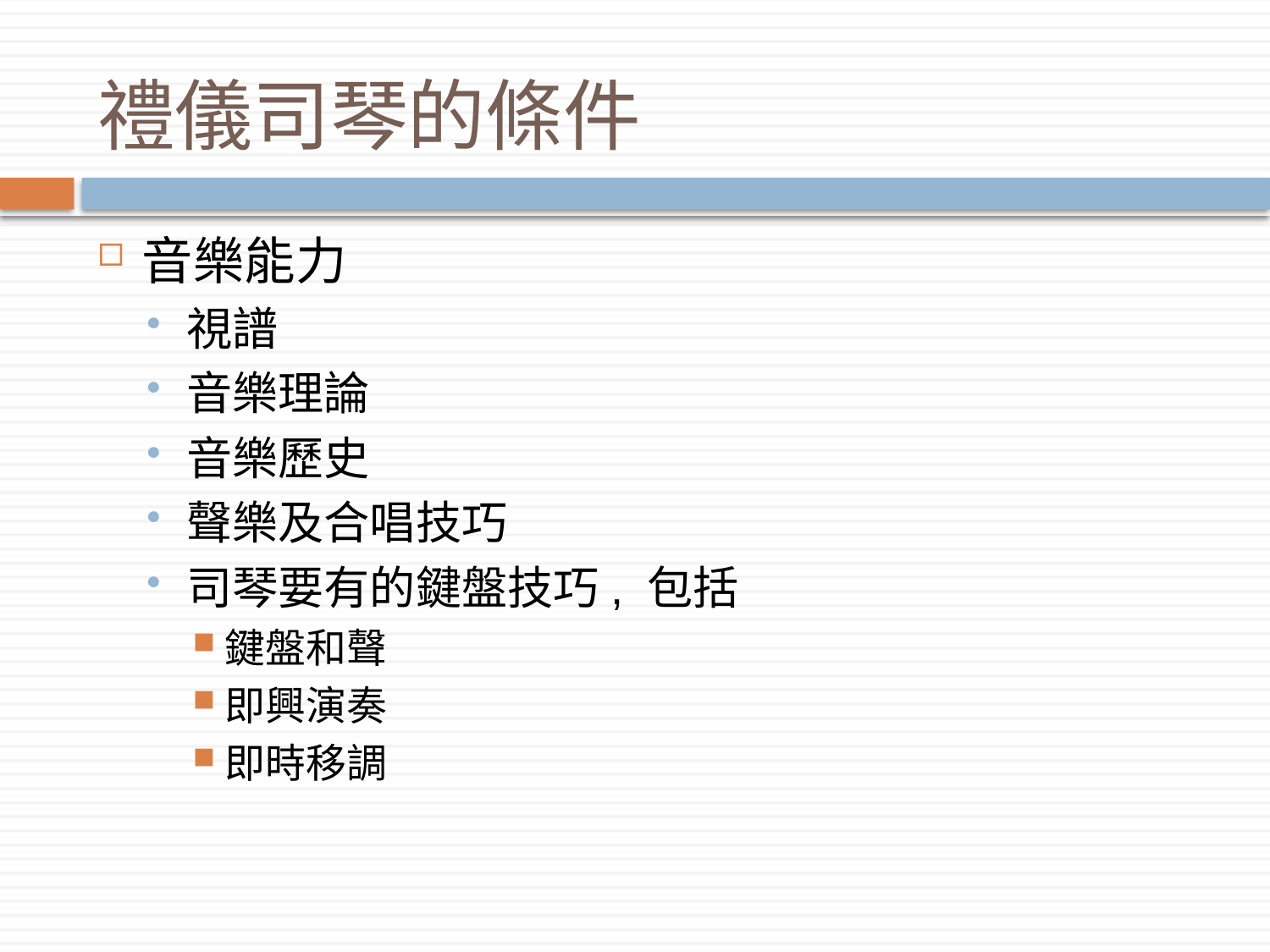

# 禮儀司琴的條件
音樂能力
視譜
音樂理論
音樂歷史
聲樂及合唱技巧
司琴要有的鍵盤技巧, 包括
鍵盤和聲
即興演奏
即時移調